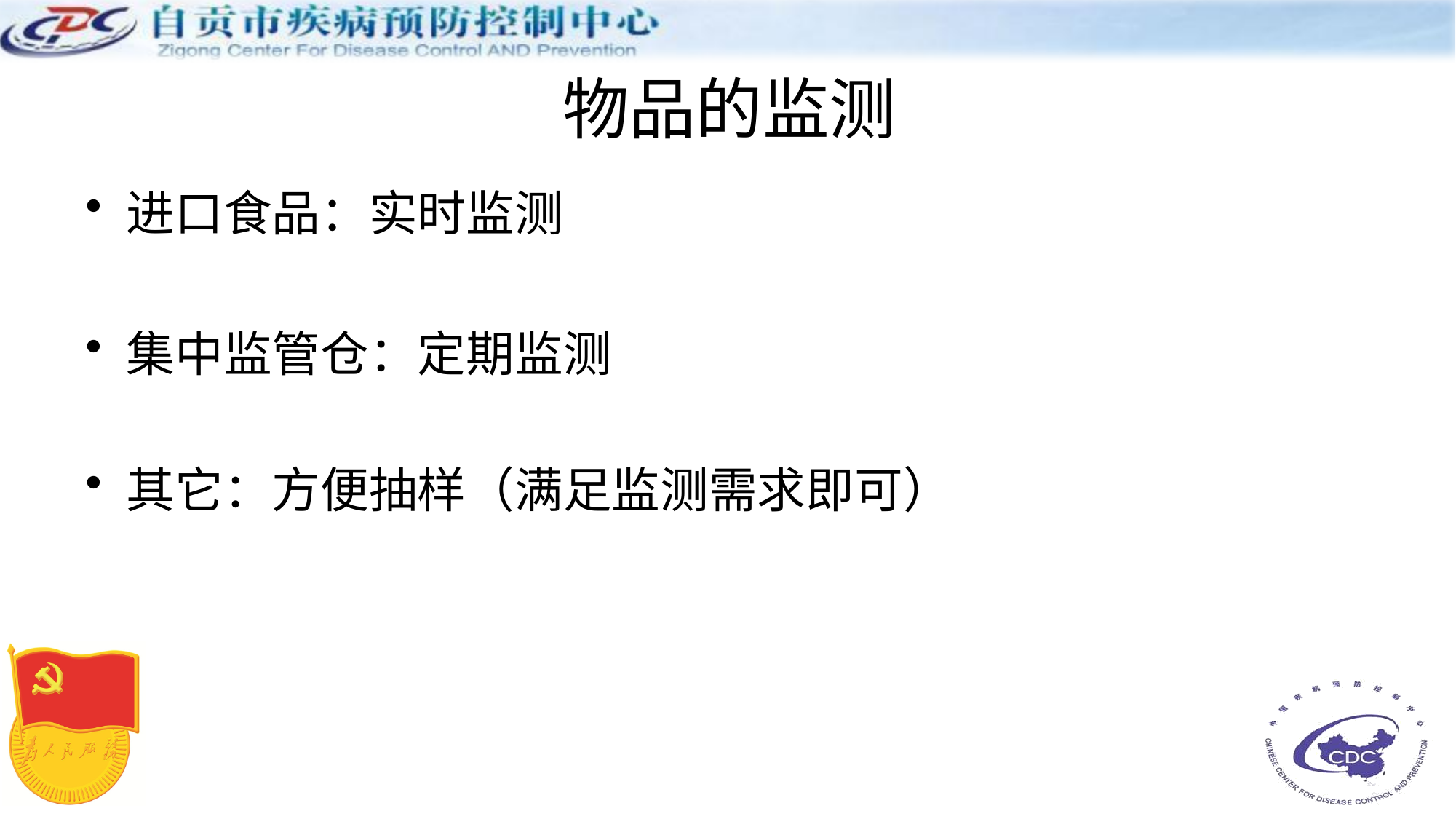

# 物品的监测
进口食品：实时监测

集中监管仓：定期监测

其它：方便抽样（满足监测需求即可）